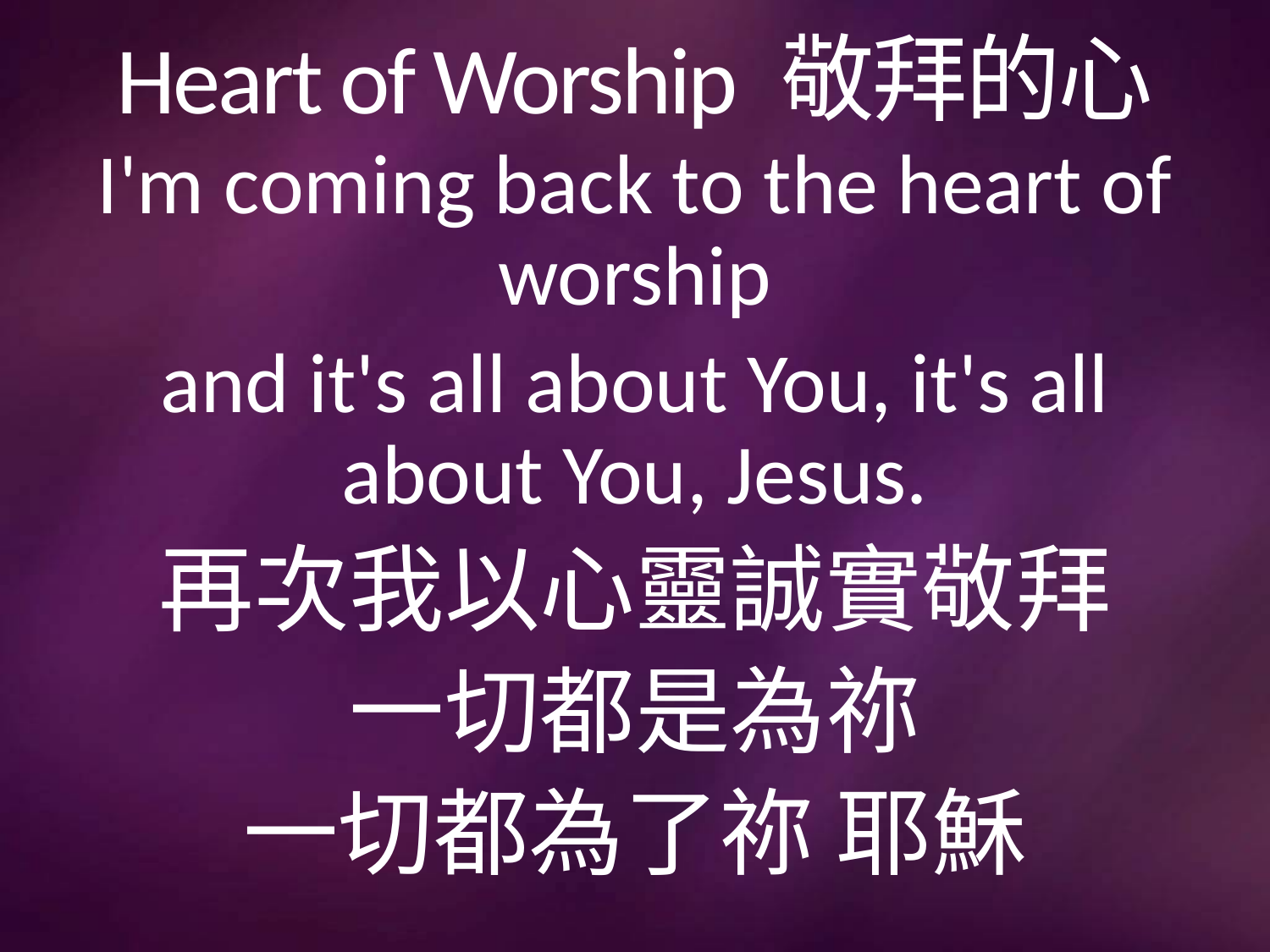

# Heart of Worship 敬拜的心
I'm coming back to the heart of worship
and it's all about You, it's all about You, Jesus.
再次我以心靈誠實敬拜
一切都是為祢
一切都為了祢 耶穌